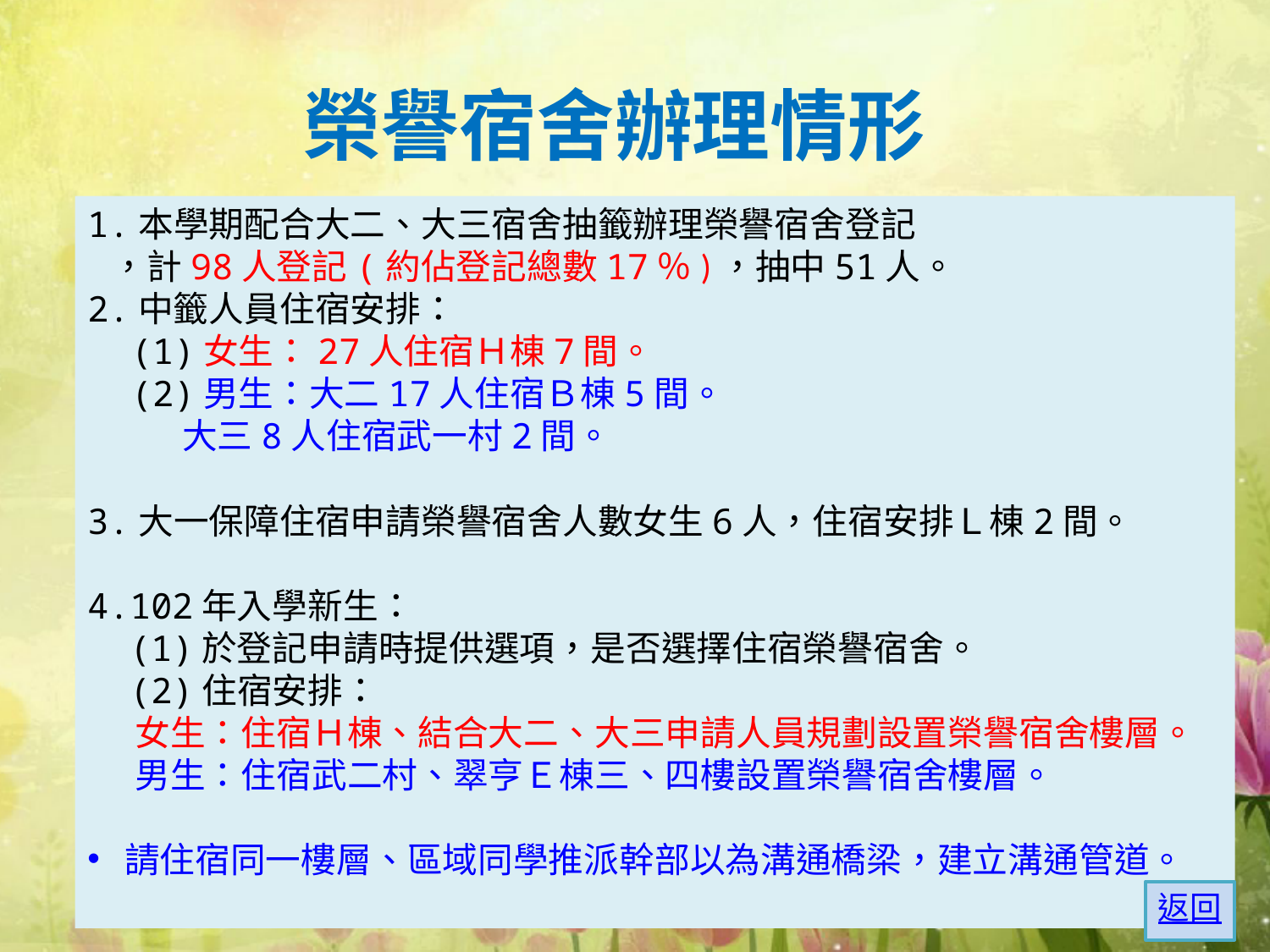

榮譽宿舍辦理情形
1.本學期配合大二、大三宿舍抽籤辦理榮譽宿舍登記
  ，計98人登記(約佔登記總數17％)，抽中51人。
2.中籤人員住宿安排：
　(1)女生：27人住宿Ｈ棟7間。
　(2)男生：大二17人住宿Ｂ棟5間。
           大三8人住宿武一村2間。

3.大一保障住宿申請榮譽宿舍人數女生6人，住宿安排Ｌ棟2間。

4.102年入學新生：
  (1)於登記申請時提供選項，是否選擇住宿榮譽宿舍。
  (2)住宿安排：
     女生：住宿Ｈ棟、結合大二、大三申請人員規劃設置榮譽宿舍樓層。
     男生：住宿武二村、翠亨Ｅ棟三、四樓設置榮譽宿舍樓層。

請住宿同一樓層、區域同學推派幹部以為溝通橋梁，建立溝通管道。

返回